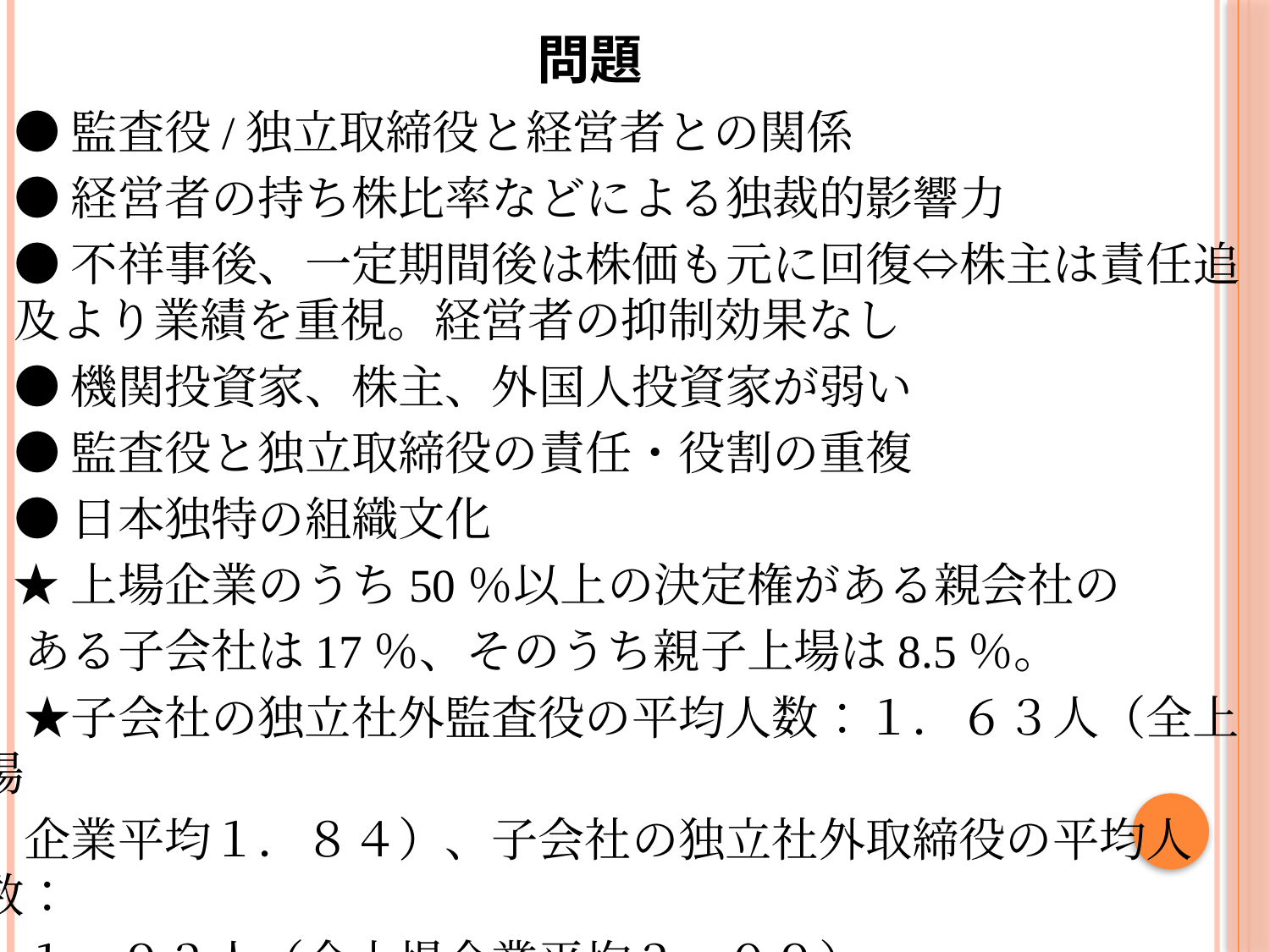

# 問題
●監査役/独立取締役と経営者との関係
●経営者の持ち株比率などによる独裁的影響力
●不祥事後、一定期間後は株価も元に回復⇔株主は責任追及より業績を重視。経営者の抑制効果なし
●機関投資家、株主、外国人投資家が弱い
●監査役と独立取締役の責任・役割の重複
●日本独特の組織文化
   ★上場企業のうち50％以上の決定権がある親会社の
　ある子会社は17％、そのうち親子上場は8.5％。
　★子会社の独立社外監査役の平均人数：１．６３人（全上場
　企業平均１．８４）、子会社の独立社外取締役の平均人数：
　１．９２人（全上場企業平均２．０９）